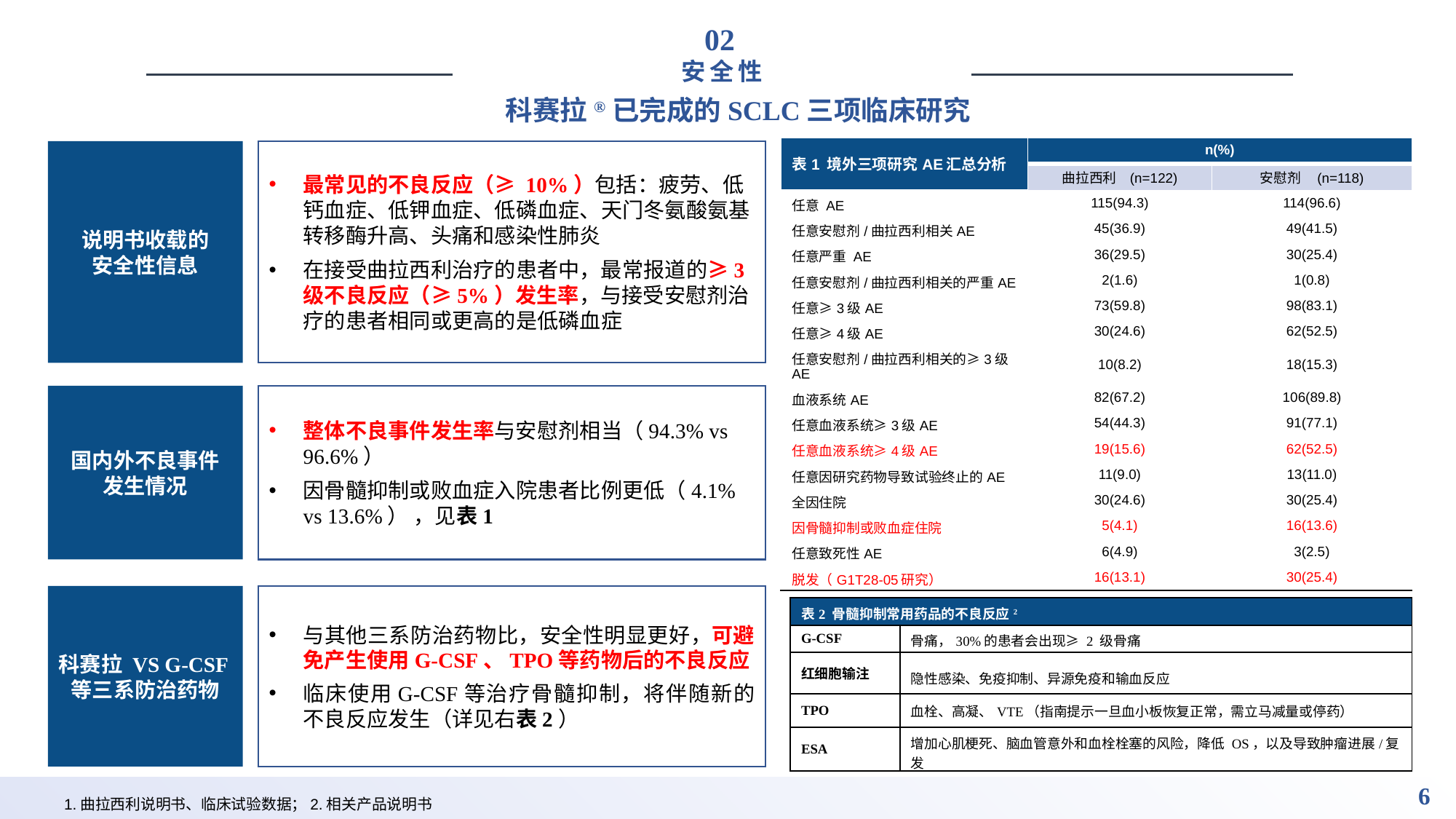

02
安全性
科赛拉®已完成的SCLC三项临床研究
| 表1 境外三项研究AE汇总分析 | n(%) |  |
| --- | --- | --- |
|  | 曲拉西利 (n=122) | 安慰剂 (n=118) |
| 任意 AE | 115(94.3) | 114(96.6) |
| 任意安慰剂/曲拉西利相关AE | 45(36.9) | 49(41.5) |
| 任意严重 AE | 36(29.5) | 30(25.4) |
| 任意安慰剂/曲拉西利相关的严重AE | 2(1.6) | 1(0.8) |
| 任意≥3级AE | 73(59.8) | 98(83.1) |
| 任意≥4级AE | 30(24.6) | 62(52.5) |
| 任意安慰剂/曲拉西利相关的≥3级AE | 10(8.2) | 18(15.3) |
| 血液系统AE | 82(67.2) | 106(89.8) |
| 任意血液系统≥3级AE | 54(44.3) | 91(77.1) |
| 任意血液系统≥4级AE | 19(15.6) | 62(52.5) |
| 任意因研究药物导致试验终止的AE | 11(9.0) | 13(11.0) |
| 全因住院 | 30(24.6) | 30(25.4) |
| 因骨髓抑制或败血症住院 | 5(4.1) | 16(13.6) |
| 任意致死性AE | 6(4.9) | 3(2.5) |
| 脱发（G1T28-05研究） | 16(13.1) | 30(25.4) |
说明书收载的
安全性信息
最常见的不良反应（≥ 10%）包括：疲劳、低钙血症、低钾血症、低磷血症、天门冬氨酸氨基转移酶升高、头痛和感染性肺炎
在接受曲拉西利治疗的患者中，最常报道的≥3 级不良反应（≥5%）发生率，与接受安慰剂治疗的患者相同或更高的是低磷血症
国内外不良事件
发生情况
整体不良事件发生率与安慰剂相当（94.3% vs 96.6%）
因骨髓抑制或败血症入院患者比例更低（4.1% vs 13.6%） ，见表1
科赛拉 VS G-CSF等三系防治药物
与其他三系防治药物比，安全性明显更好，可避免产生使用G-CSF、TPO等药物后的不良反应
临床使用G-CSF等治疗骨髓抑制，将伴随新的不良反应发生（详见右表2）
| 表2 骨髓抑制常用药品的不良反应2 |  |
| --- | --- |
| G-CSF | 骨痛，30%的患者会出现≥ 2 级骨痛 |
| 红细胞输注 | 隐性感染、免疫抑制、异源免疫和输血反应 |
| TPO | 血栓、高凝、VTE（指南提示一旦血小板恢复正常，需立马减量或停药） |
| ESA | 增加心肌梗死、脑血管意外和血栓栓塞的风险，降低 OS，以及导致肿瘤进展/复发 |
6
1.曲拉西利说明书、临床试验数据；2.相关产品说明书